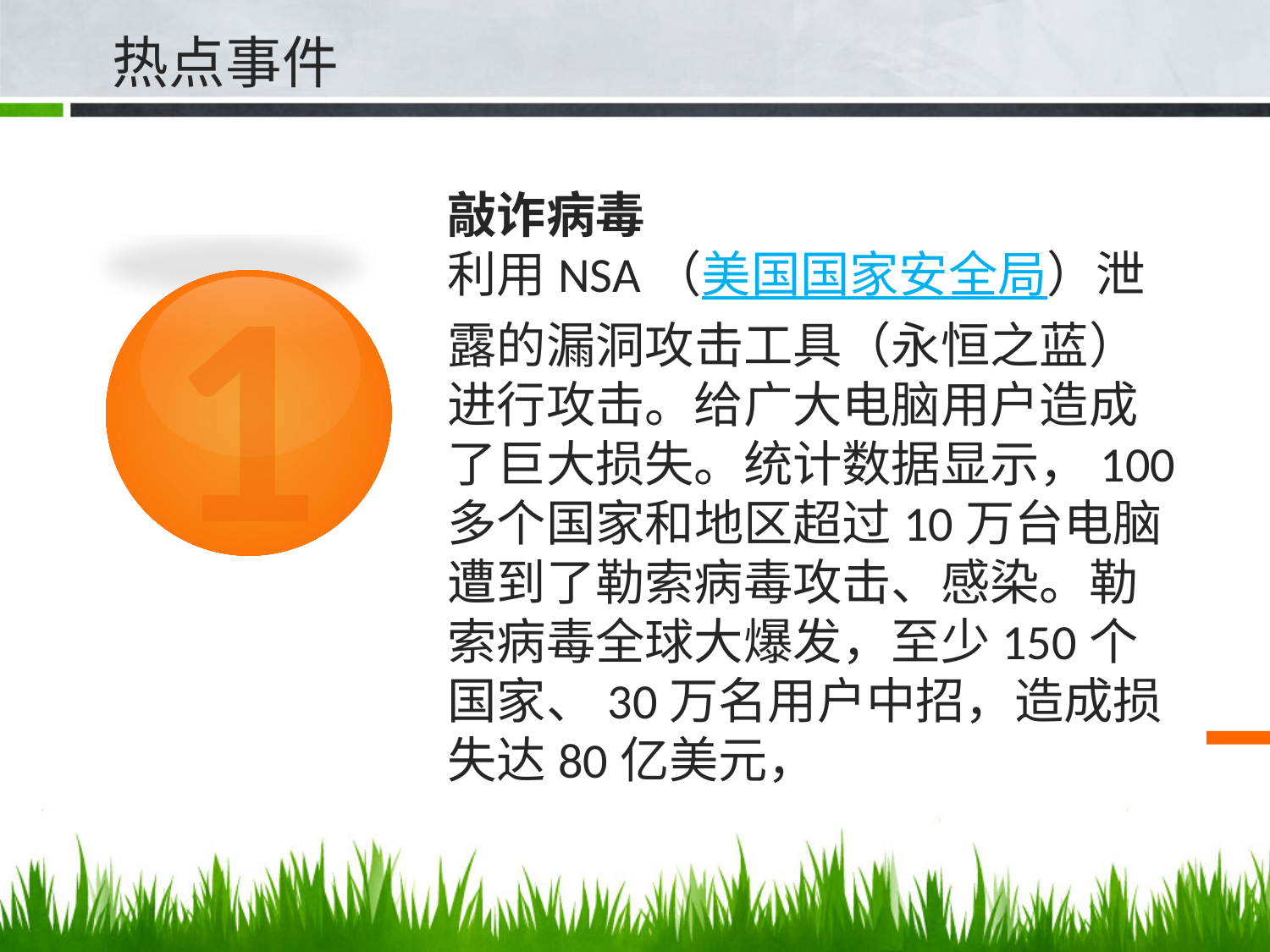

热点事件
# 敲诈病毒 利用NSA（美国国家安全局）泄露的漏洞攻击工具（永恒之蓝）进行攻击。给广大电脑用户造成了巨大损失。统计数据显示，100多个国家和地区超过10万台电脑遭到了勒索病毒攻击、感染。勒索病毒全球大爆发，至少150个国家、30万名用户中招，造成损失达80亿美元，
1